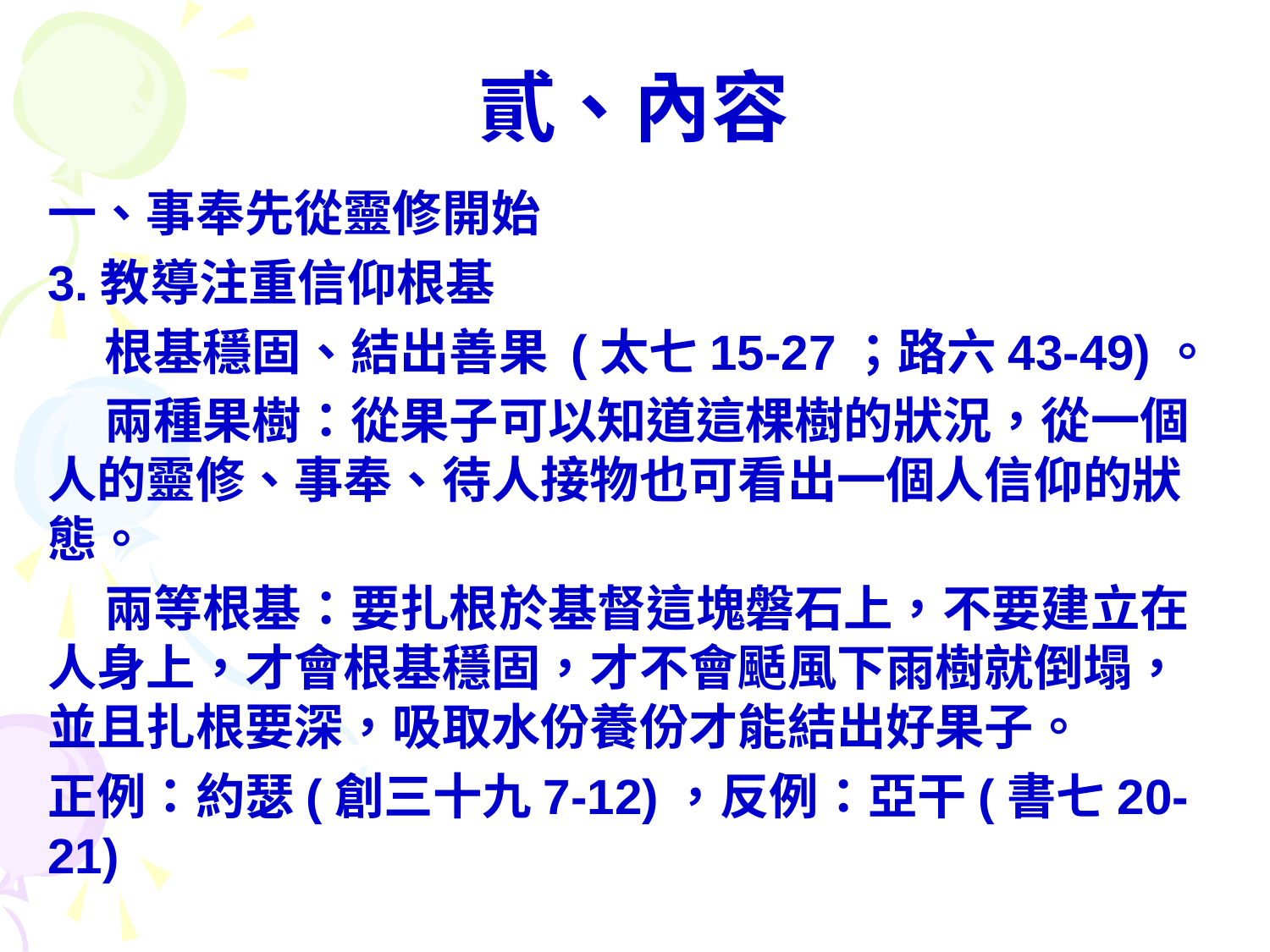

# 貳、內容
一、事奉先從靈修開始
3.教導注重信仰根基
    根基穩固、結出善果 (太七15-27；路六43-49)。
    兩種果樹：從果子可以知道這棵樹的狀況，從一個人的靈修、事奉、待人接物也可看出一個人信仰的狀態。
    兩等根基：要扎根於基督這塊磐石上，不要建立在人身上，才會根基穩固，才不會颳風下雨樹就倒塌，並且扎根要深，吸取水份養份才能結出好果子。
正例：約瑟(創三十九7-12)，反例：亞干(書七20-21)